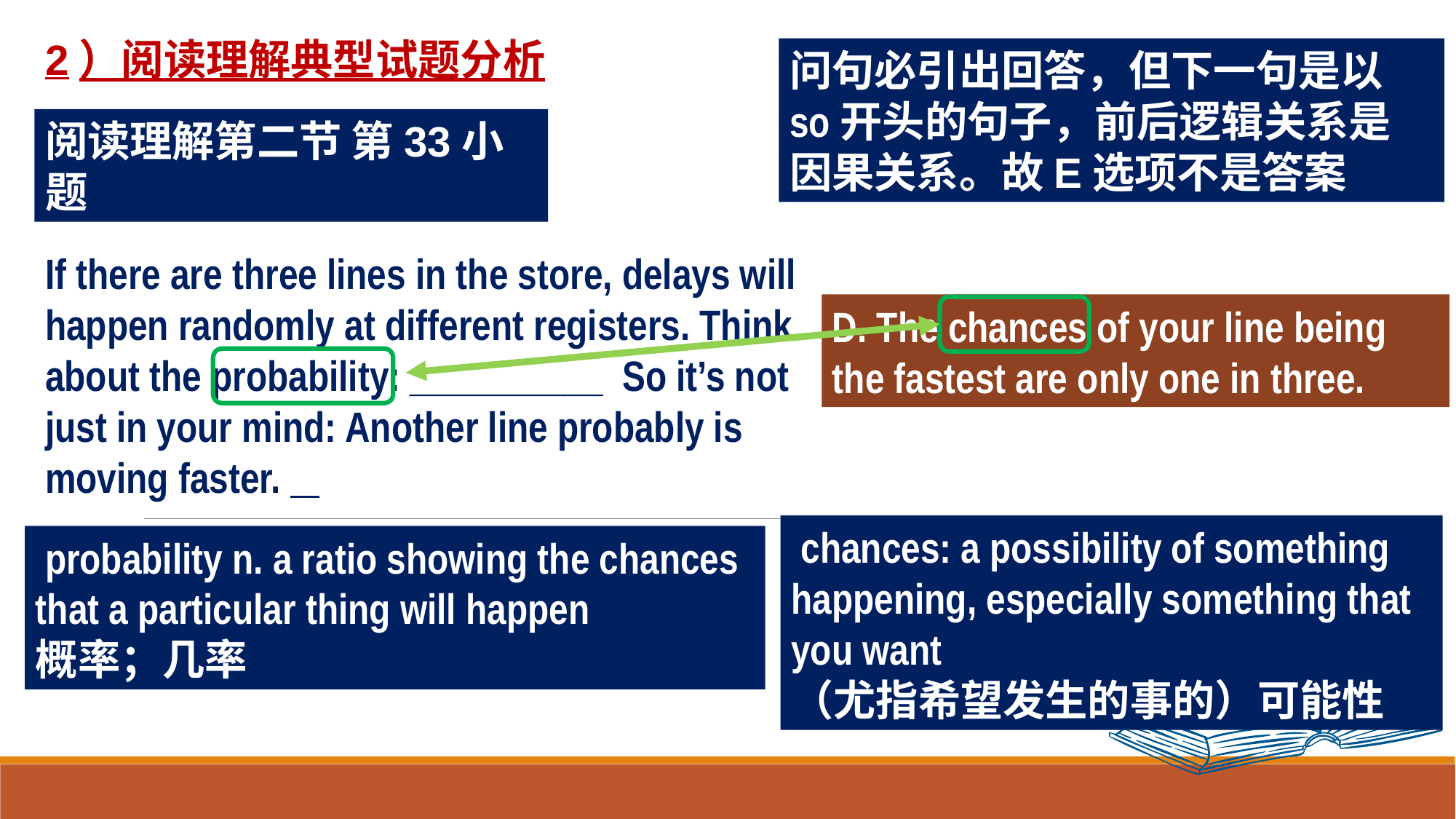

2）阅读理解典型试题分析
E: How high is the probability that you are in the fastest waiting line?
问句必引出回答，但下一句是以so开头的句子，前后逻辑关系是因果关系。故E选项不是答案
阅读理解第二节 第33小题
If there are three lines in the store, delays will happen randomly at different registers. Think about the probability: __________  So it’s not just in your mind: Another line probably is moving faster.
D. The chances of your line being the fastest are only one in three.

 chances: a possibility of something happening, especially something that you want
（尤指希望发生的事的）可能性
 probability n. a ratio showing the chances that a particular thing will happen
概率；几率